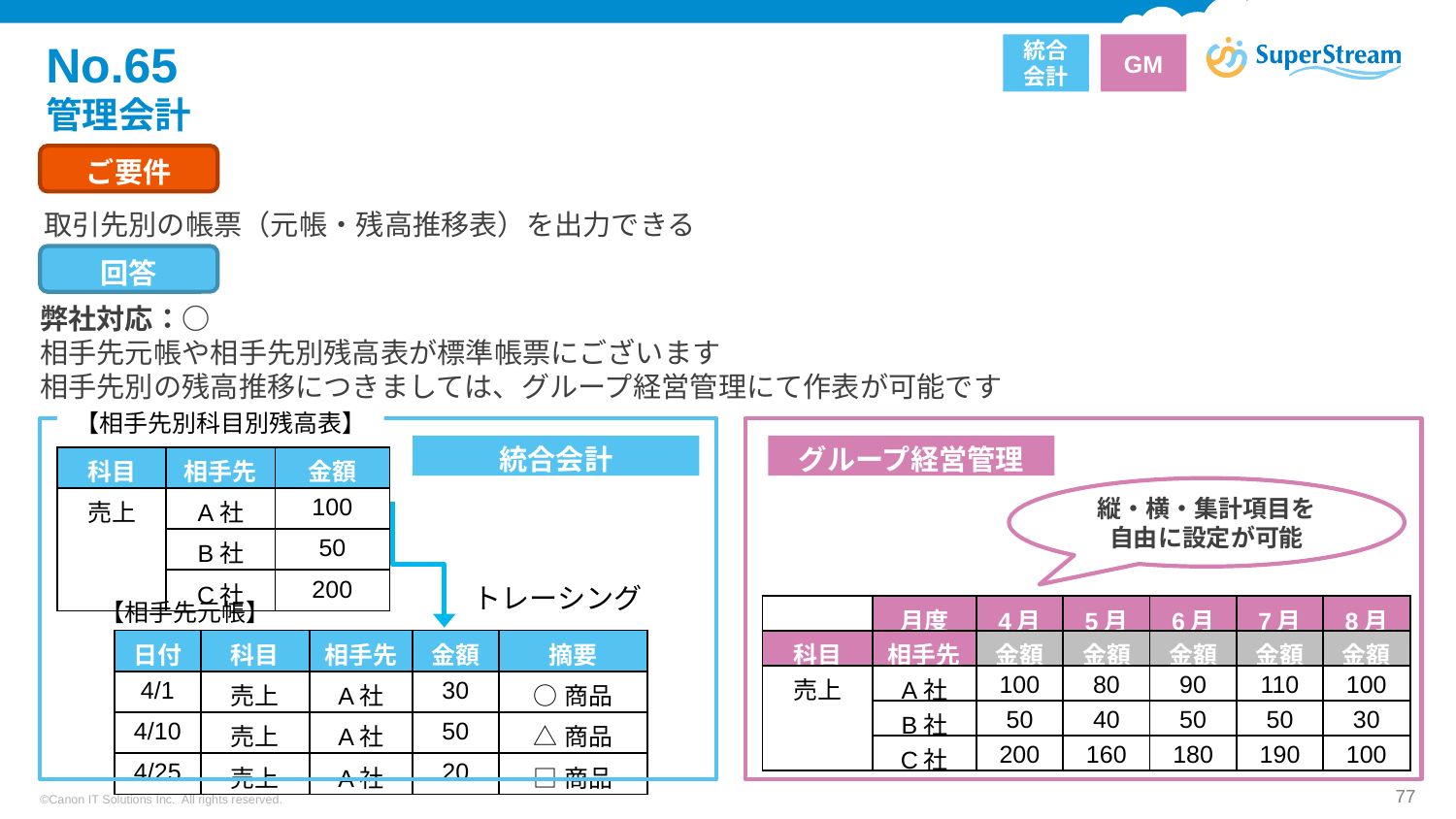

# No.65 管理会計
統合会計
GM
ご要件
取引先別の帳票（元帳・残高推移表）を出力できる
回答
弊社対応：○
相手先元帳や相手先別残高表が標準帳票にございます
相手先別の残高推移につきましては、グループ経営管理にて作表が可能です
【相手先別科目別残高表】

統合会計
グループ経営管理
| 科目 | 相手先 | 金額 |
| --- | --- | --- |
| 売上 | A社 | 100 |
|  | B社 | 50 |
|  | C社 | 200 |
縦・横・集計項目を
自由に設定が可能
トレーシング
【相手先元帳】
|  | 月度 | 4月 | 5月 | 6月 | 7月 | 8月 |
| --- | --- | --- | --- | --- | --- | --- |
| 科目 | 相手先 | 金額 | 金額 | 金額 | 金額 | 金額 |
| 売上 | A社 | 100 | 80 | 90 | 110 | 100 |
|  | B社 | 50 | 40 | 50 | 50 | 30 |
|  | C社 | 200 | 160 | 180 | 190 | 100 |
| 日付 | 科目 | 相手先 | 金額 | 摘要 |
| --- | --- | --- | --- | --- |
| 4/1 | 売上 | A社 | 30 | ○商品 |
| 4/10 | 売上 | A社 | 50 | △商品 |
| 4/25 | 売上 | A社 | 20 | □商品 |
©Canon IT Solutions Inc.  All rights reserved.
77